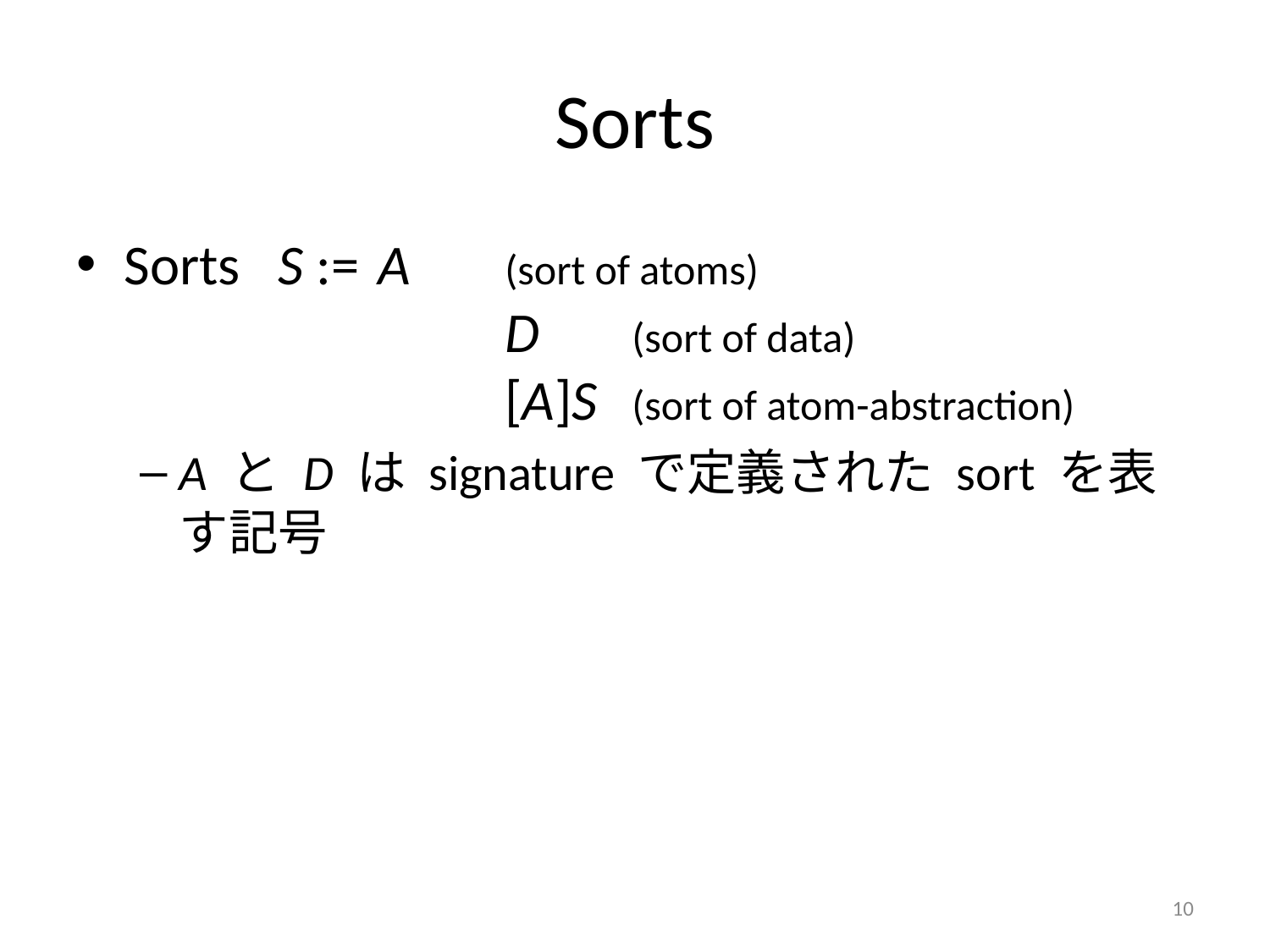

# Sorts
Sorts   S :=	A	(sort of atoms)
			D	(sort of data)
			[A]S	(sort of atom-abstraction)
A と D は signature で定義された sort を表す記号
10